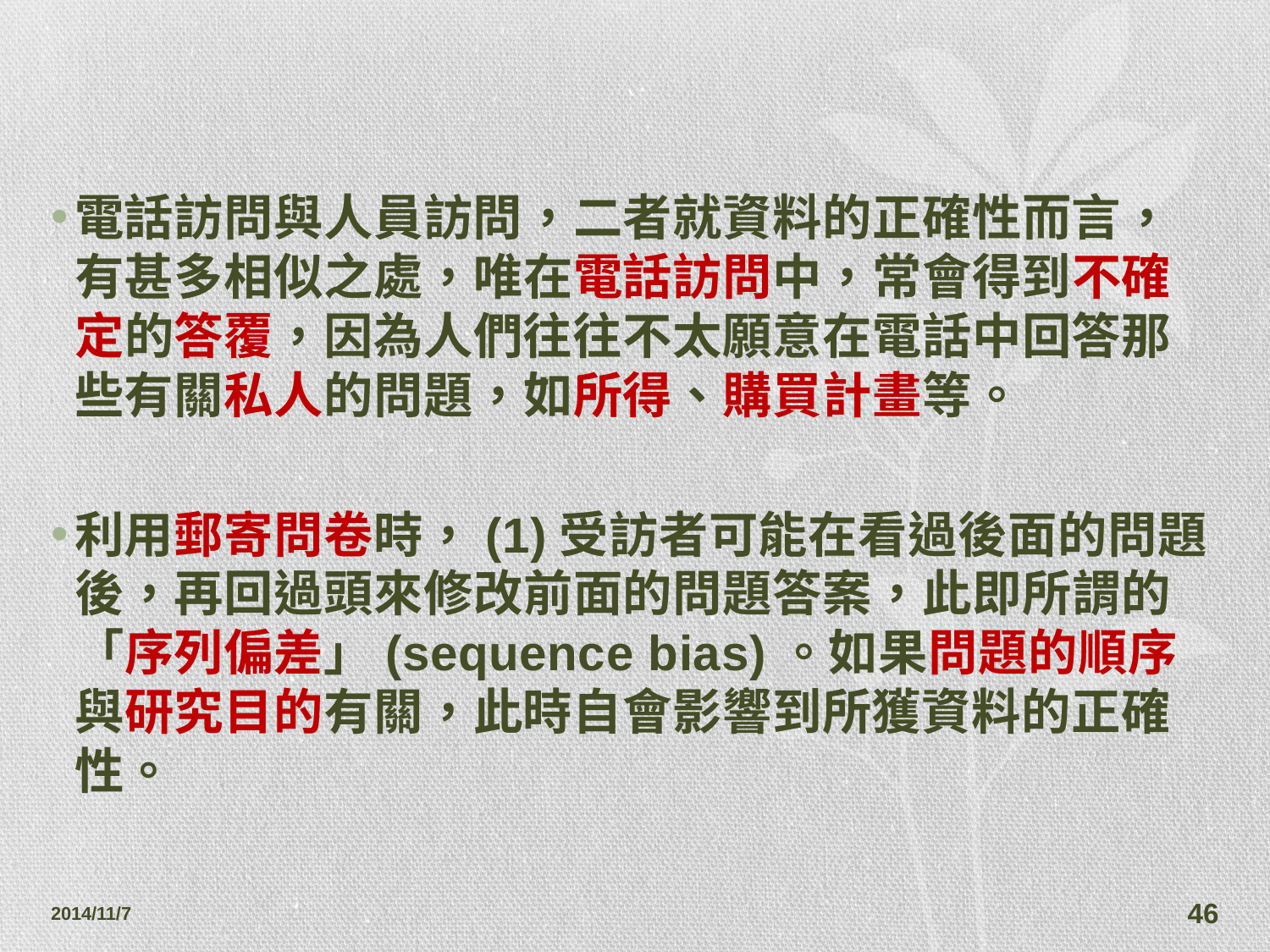

#
電話訪問與人員訪問，二者就資料的正確性而言，有甚多相似之處，唯在電話訪問中，常會得到不確定的答覆，因為人們往往不太願意在電話中回答那些有關私人的問題，如所得、購買計畫等。

利用郵寄問卷時，(1)受訪者可能在看過後面的問題後，再回過頭來修改前面的問題答案，此即所謂的「序列偏差」(sequence bias)。如果問題的順序與研究目的有關，此時自會影響到所獲資料的正確性。

2014/11/7
46